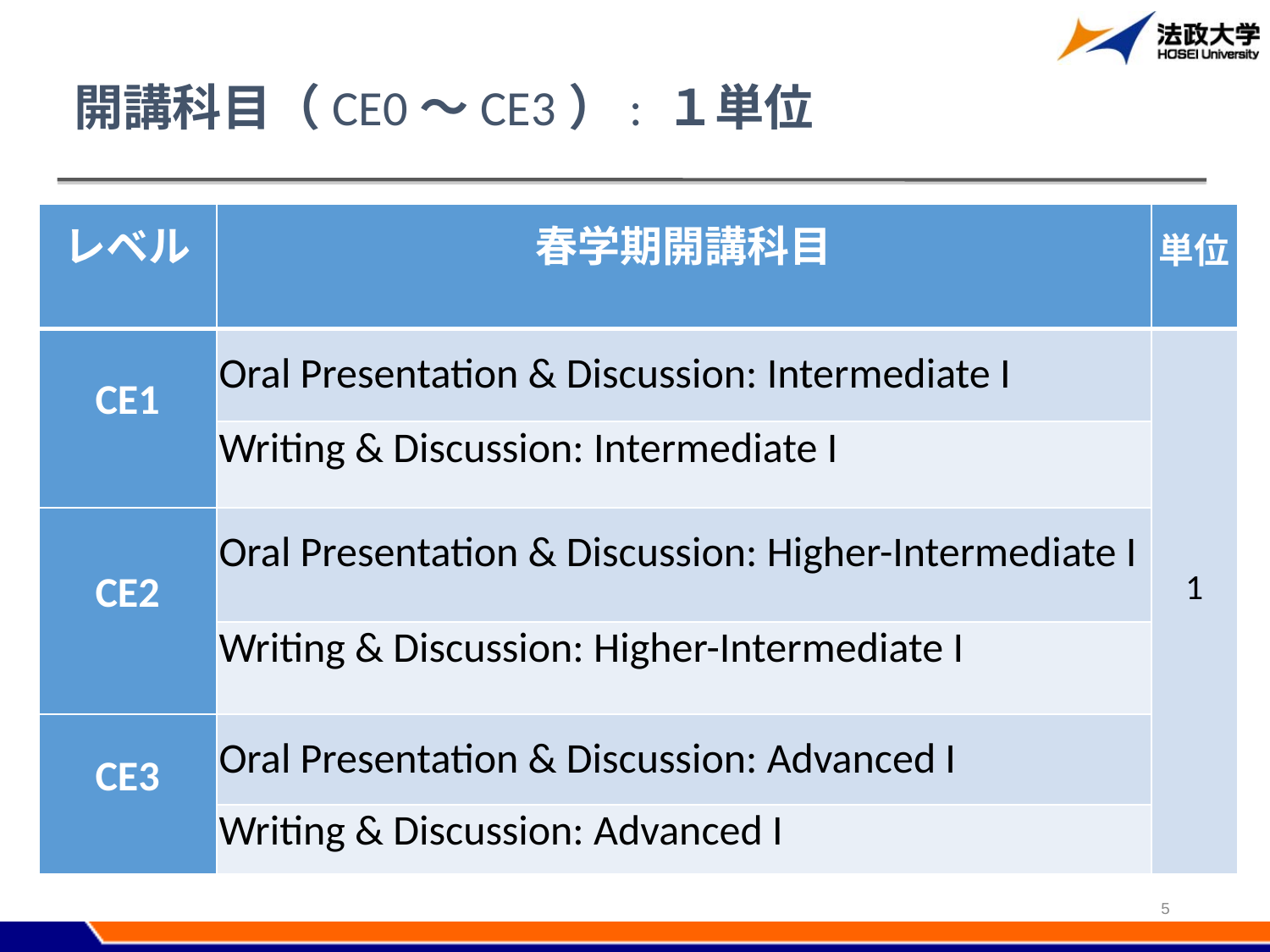

# 開講科目（CE0～CE3）: １単位
| レベル | 春学期開講科目 | 単位 |
| --- | --- | --- |
| CE1 | Oral Presentation & Discussion: Intermediate I | 1 |
|  | Writing & Discussion: Intermediate I |  |
| CE2 | Oral Presentation & Discussion: Higher-Intermediate I |  |
|  | Writing & Discussion: Higher-Intermediate I |  |
| CE3 | Oral Presentation & Discussion: Advanced I |  |
|  | Writing & Discussion: Advanced I |  |

5